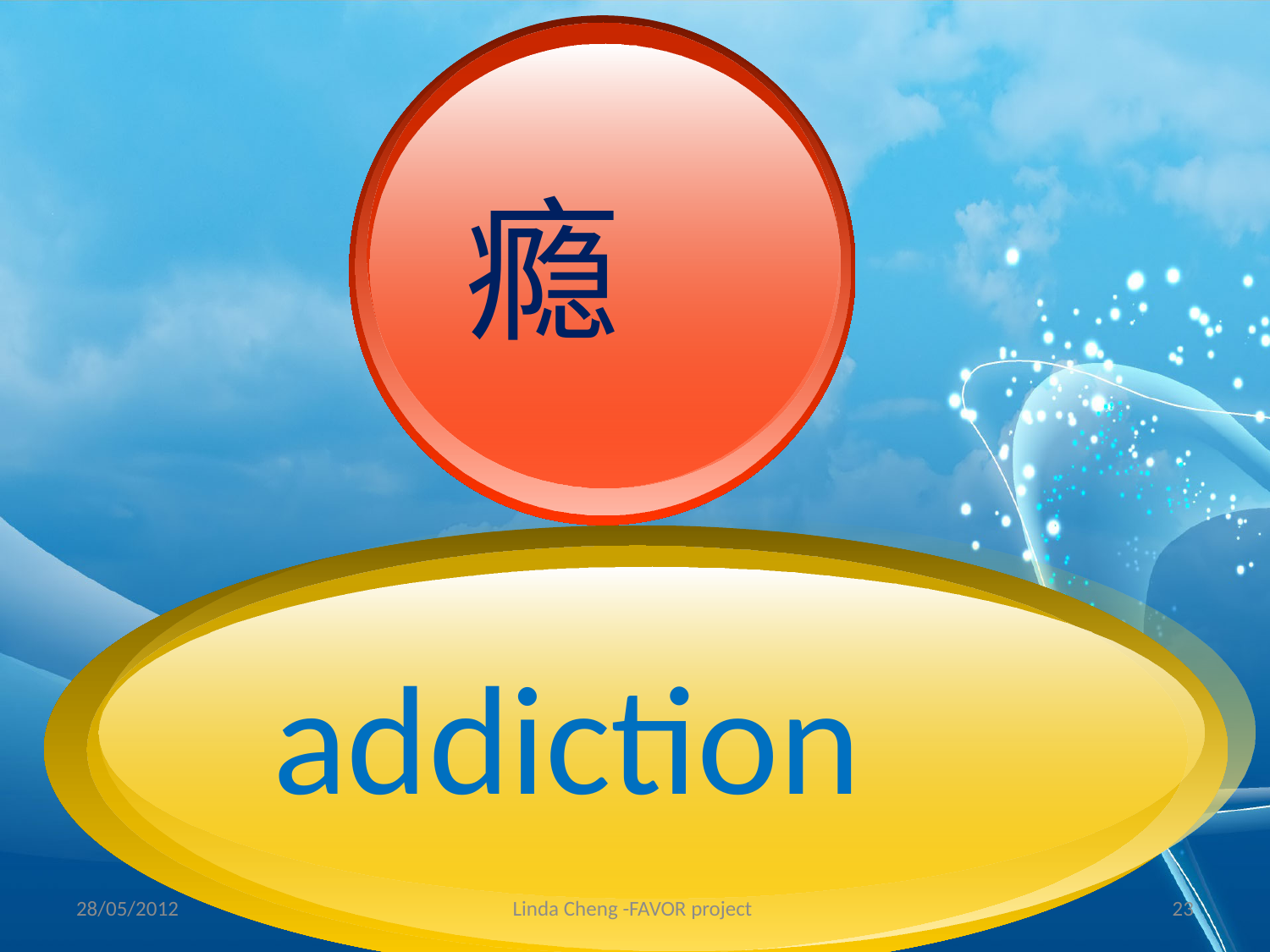

瘾

addiction
28/05/2012
Linda Cheng -FAVOR project
23